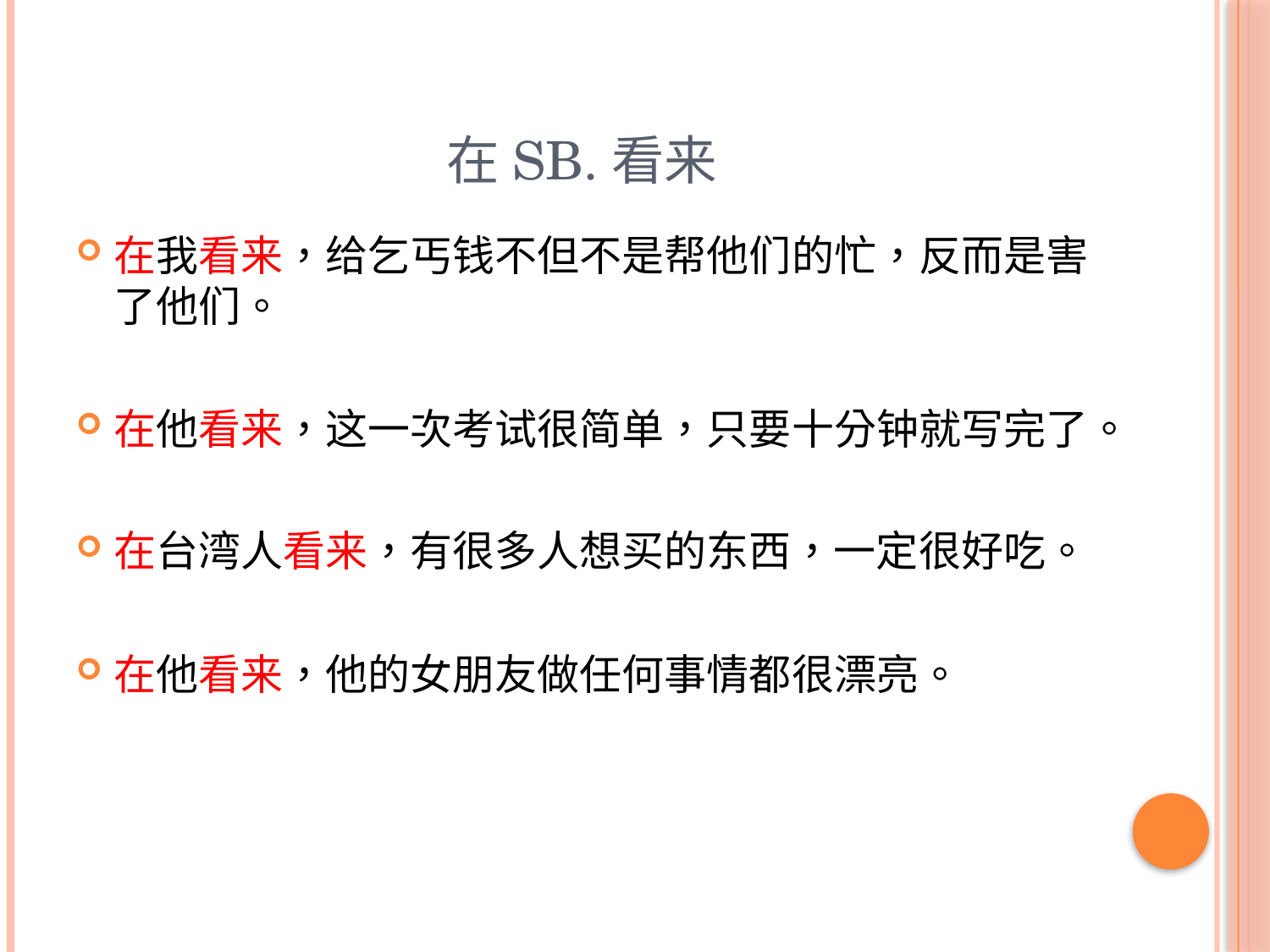

# 在sb.看来
在我看来，给乞丐钱不但不是帮他们的忙，反而是害了他们。

在他看来，这一次考试很简单，只要十分钟就写完了。

在台湾人看来，有很多人想买的东西，一定很好吃。

在他看来，他的女朋友做任何事情都很漂亮。